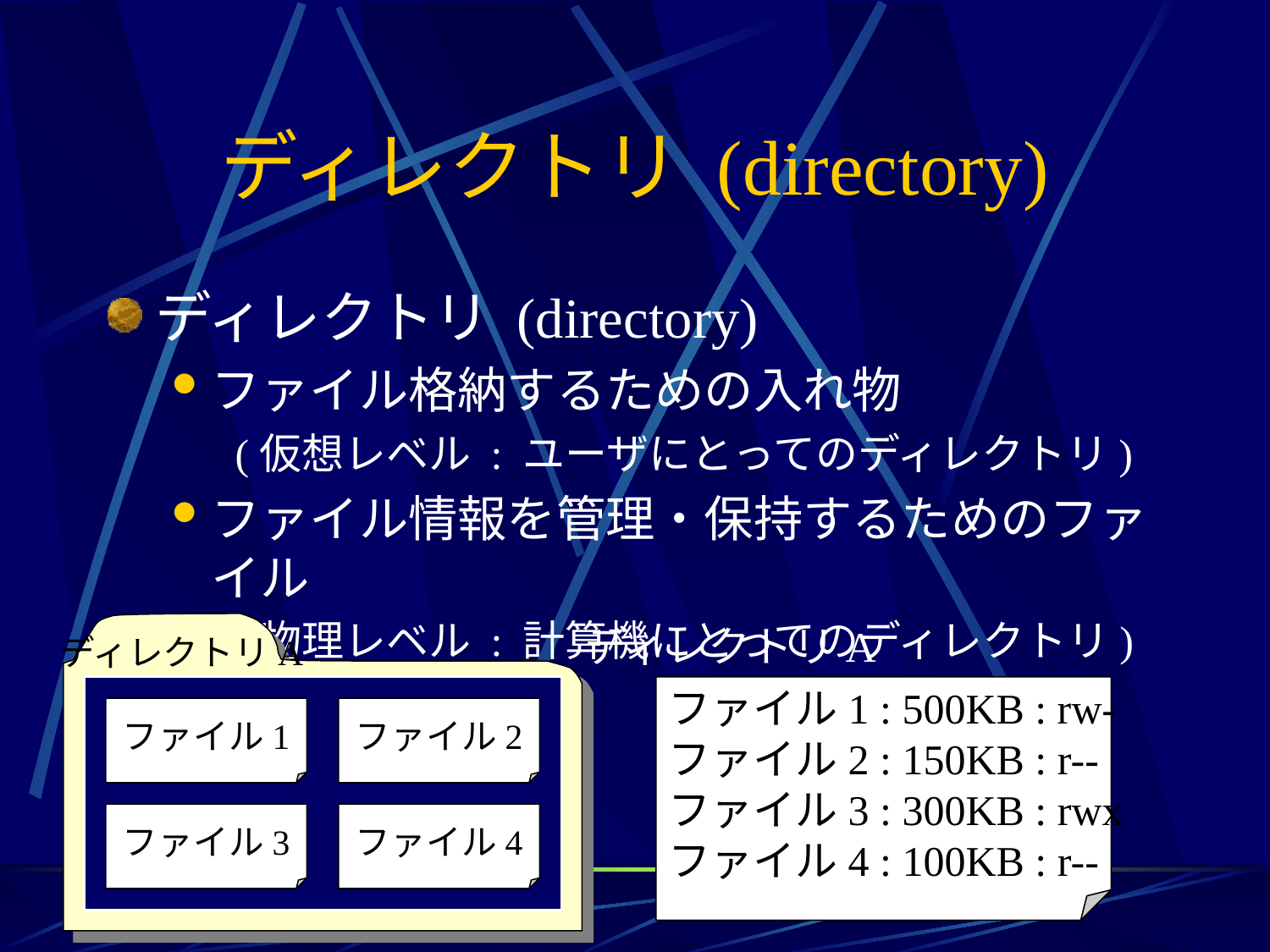

# ディレクトリ (directory)
ディレクトリ (directory)
ファイル格納するための入れ物
(仮想レベル : ユーザにとってのディレクトリ)
ファイル情報を管理・保持するためのファイル
(物理レベル : 計算機にとってのディレクトリ)

ディレクトリA

ディレクトリA
ファイル1 : 500KB : rw-
ファイル2 : 150KB : r--
ファイル3 : 300KB : rwx
ファイル4 : 100KB : r--
ファイル1
ファイル2
ファイル3
ファイル4